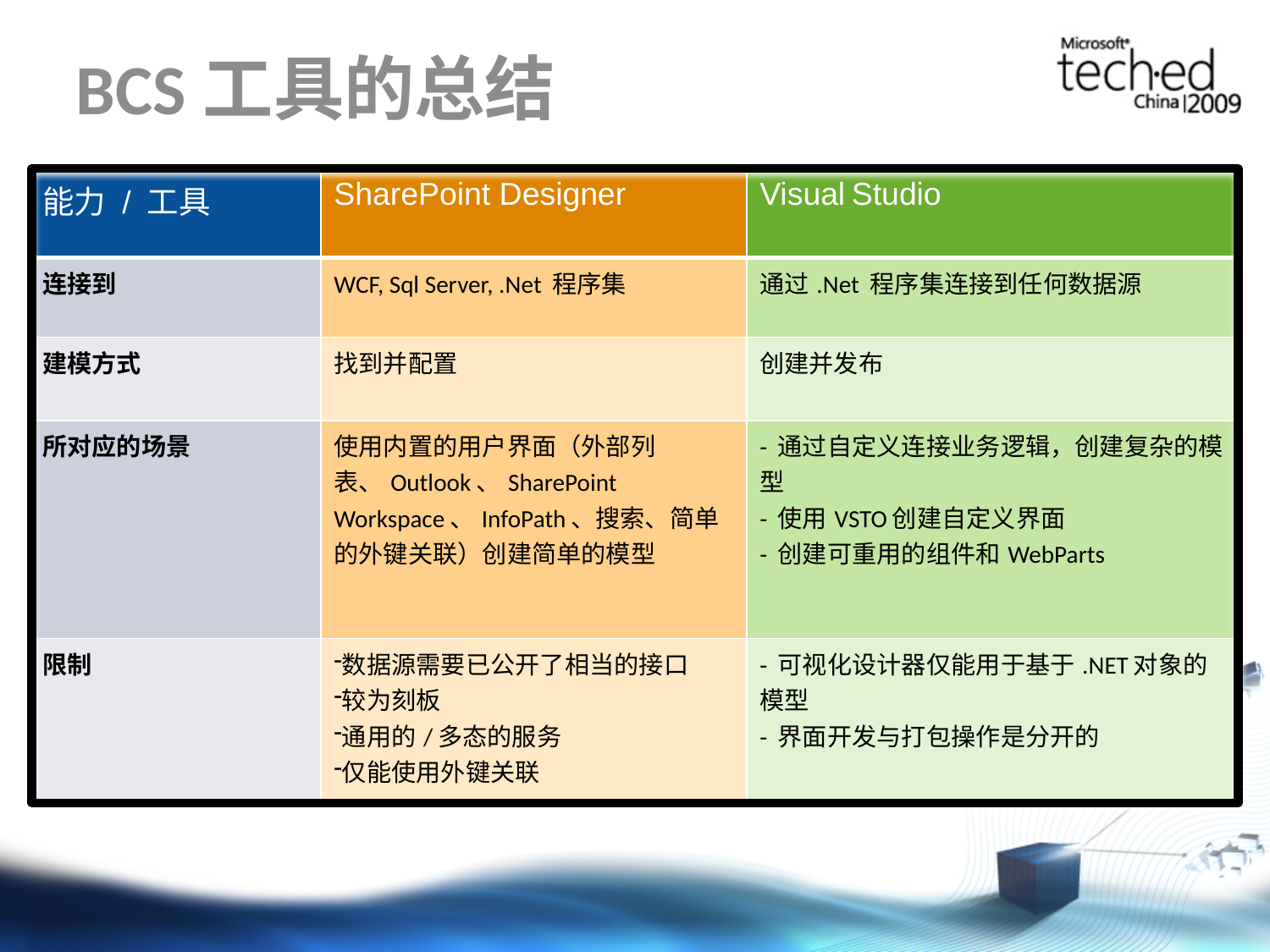

# BCS工具的总结

| 能力 / 工具 | SharePoint Designer | Visual Studio |
| --- | --- | --- |
| 连接到 | WCF, Sql Server, .Net 程序集 | 通过.Net 程序集连接到任何数据源 |
| 建模方式 | 找到并配置 | 创建并发布 |
| 所对应的场景 | 使用内置的用户界面（外部列表、Outlook、SharePoint Workspace、InfoPath、搜索、简单的外键关联）创建简单的模型 | - 通过自定义连接业务逻辑，创建复杂的模型 - 使用VSTO创建自定义界面 - 创建可重用的组件和WebParts |
| 限制 | 数据源需要已公开了相当的接口 较为刻板 通用的/多态的服务 仅能使用外键关联 | - 可视化设计器仅能用于基于.NET对象的模型 - 界面开发与打包操作是分开的 |